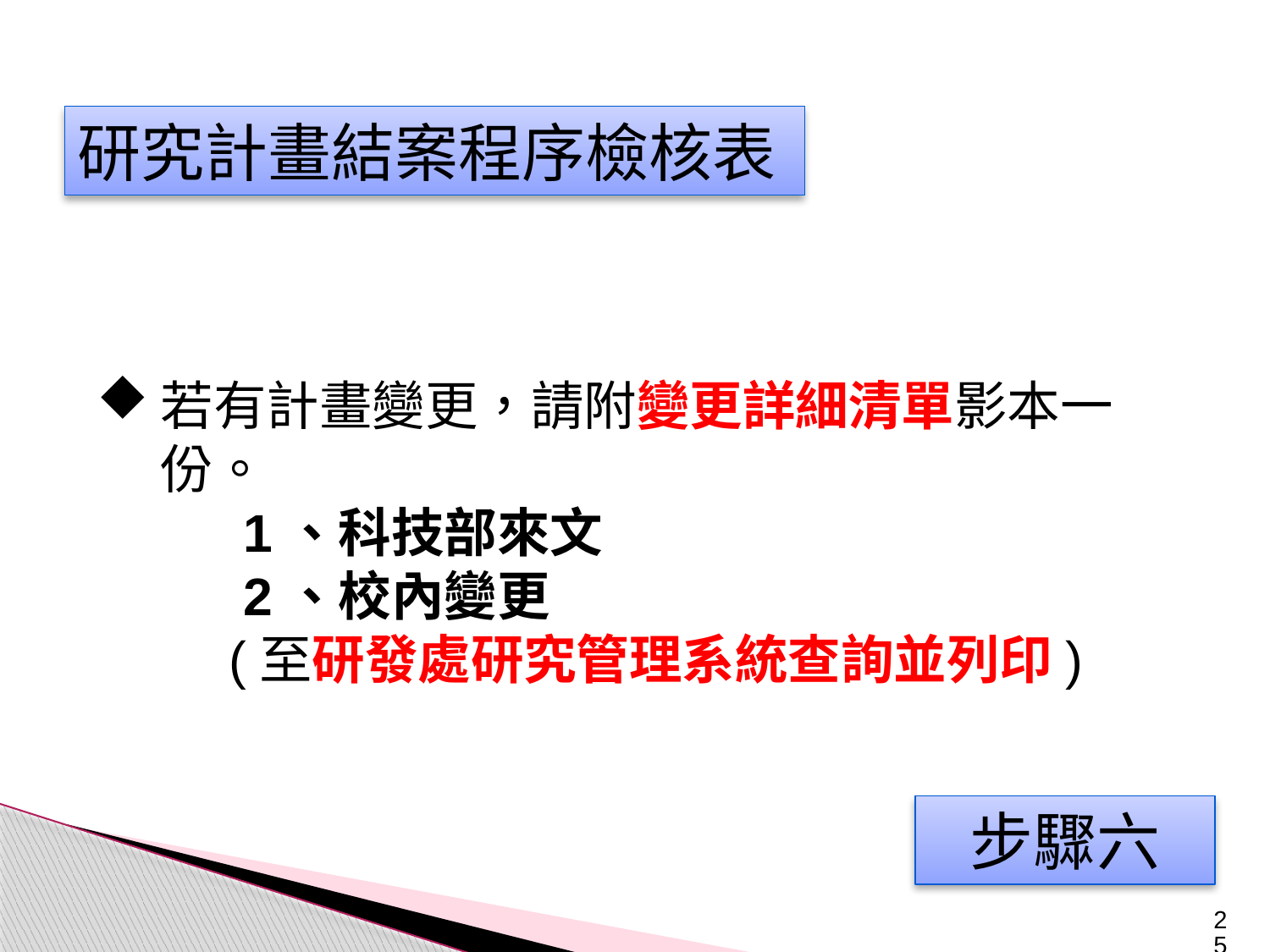

研究計畫結案程序檢核表
若有計畫變更，請附變更詳細清單影本一份。
          1、科技部來文
          2、校內變更
         (至研發處研究管理系統查詢並列印)
步驟六
25